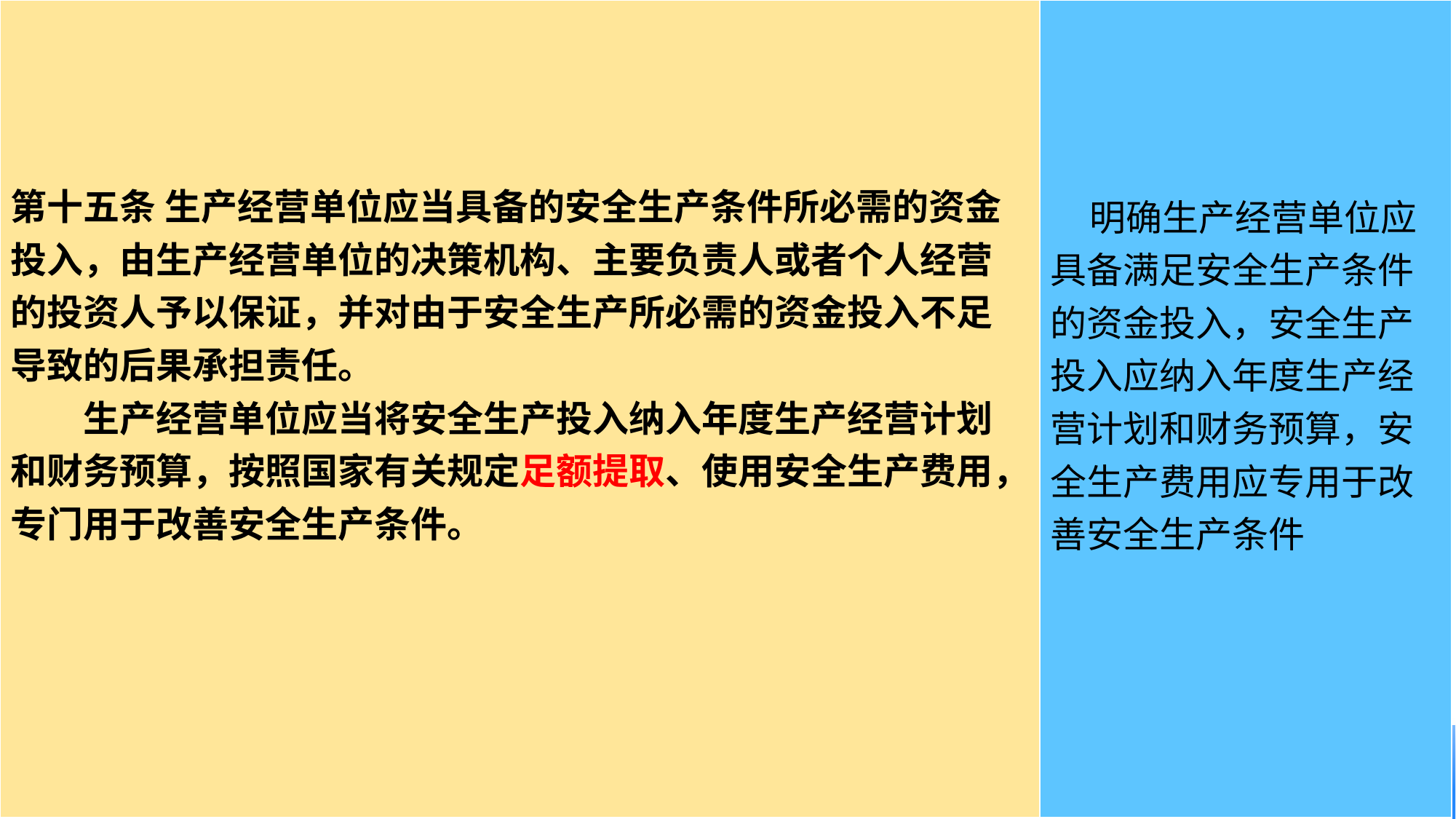

| 第十五条 生产经营单位应当具备的安全生产条件所必需的资金投入，由生产经营单位的决策机构、主要负责人或者个人经营的投资人予以保证，并对由于安全生产所必需的资金投入不足导致的后果承担责任。 　　生产经营单位应当将安全生产投入纳入年度生产经营计划和财务预算，按照国家有关规定足额提取、使用安全生产费用，专门用于改善安全生产条件。 | 明确生产经营单位应具备满足安全生产条件的资金投入，安全生产投入应纳入年度生产经营计划和财务预算，安全生产费用应专用于改善安全生产条件 |
| --- | --- |
#